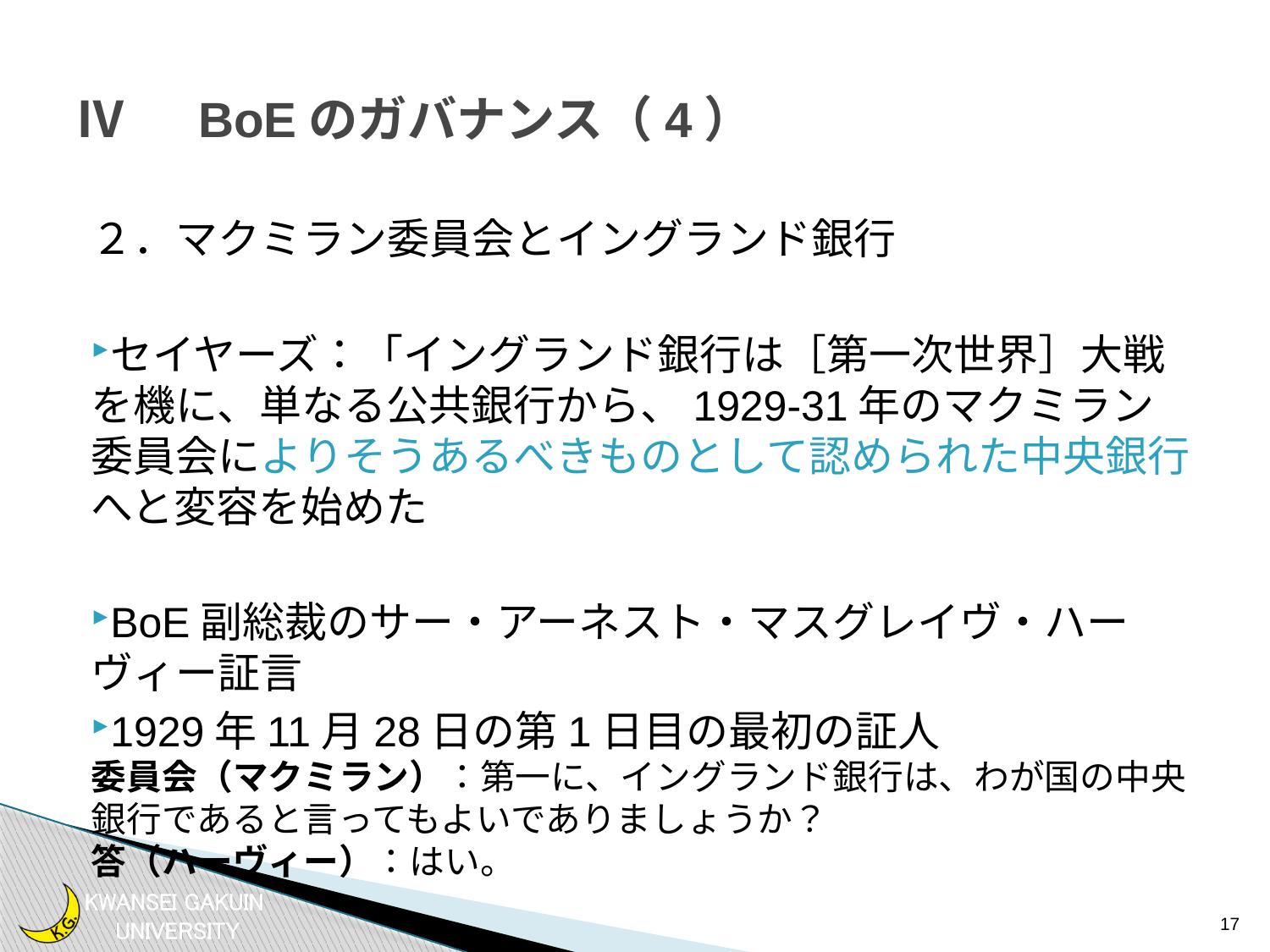

# Ⅳ　BoEのガバナンス（4）
２．マクミラン委員会とイングランド銀行

セイヤーズ：「イングランド銀行は［第一次世界］大戦を機に、単なる公共銀行から、1929-31年のマクミラン委員会によりそうあるべきものとして認められた中央銀行へと変容を始めた

BoE副総裁のサー・アーネスト・マスグレイヴ・ハーヴィー証言
1929年11月28日の第1日目の最初の証人
委員会（マクミラン）：第一に、イングランド銀行は、わが国の中央銀行であると言ってもよいでありましょうか？
答（ハーヴィー）：はい。

17